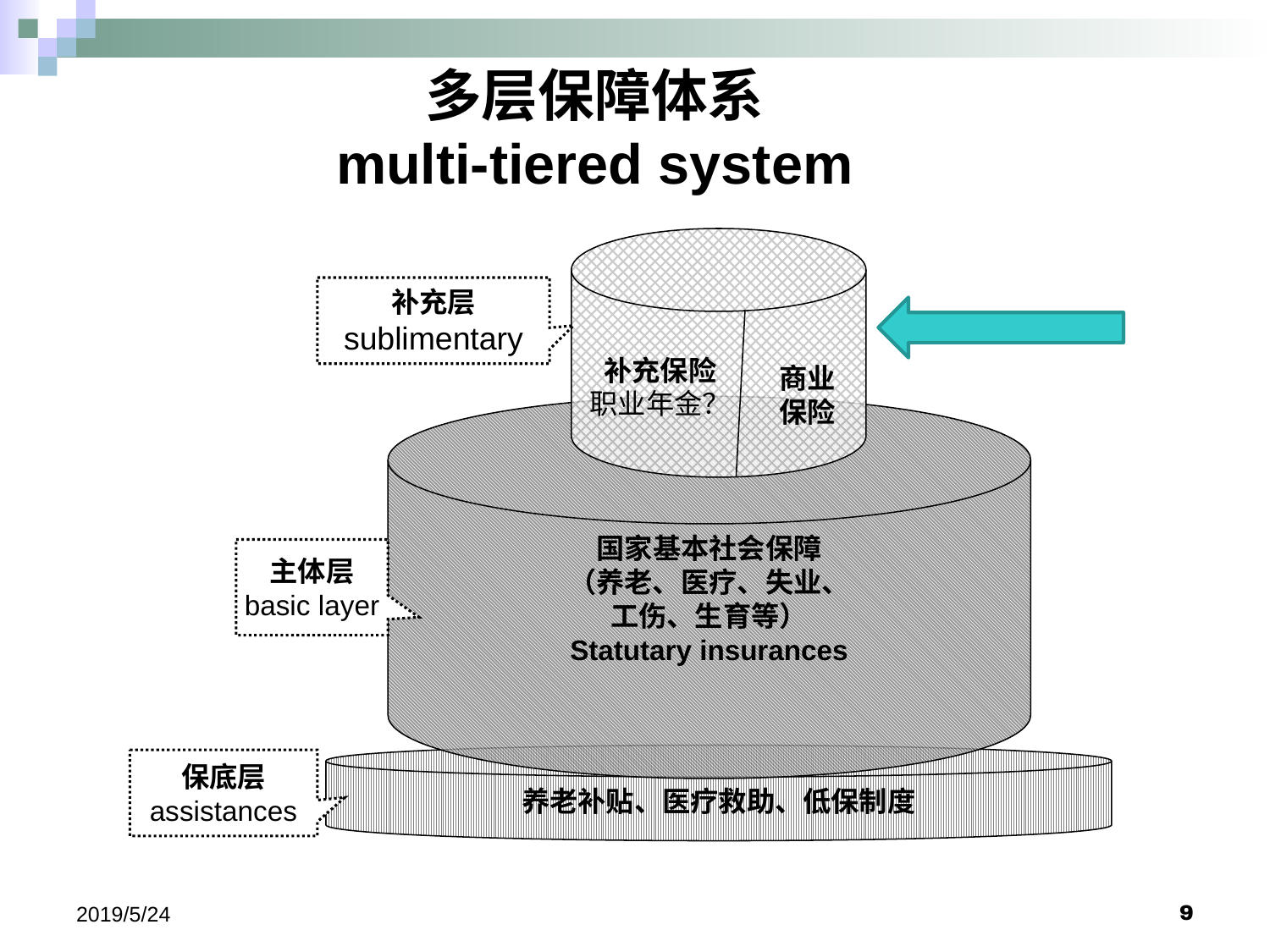

多层保障体系
multi-tiered system

补充层
sublimentary

商业
保险
补充保险
职业年金？
国家基本社会保障
（养老、医疗、失业、
工伤、生育等）
Statutary insurances

主体层
basic layer
养老补贴、医疗救助、低保制度
保底层
assistances

2019/5/24

9